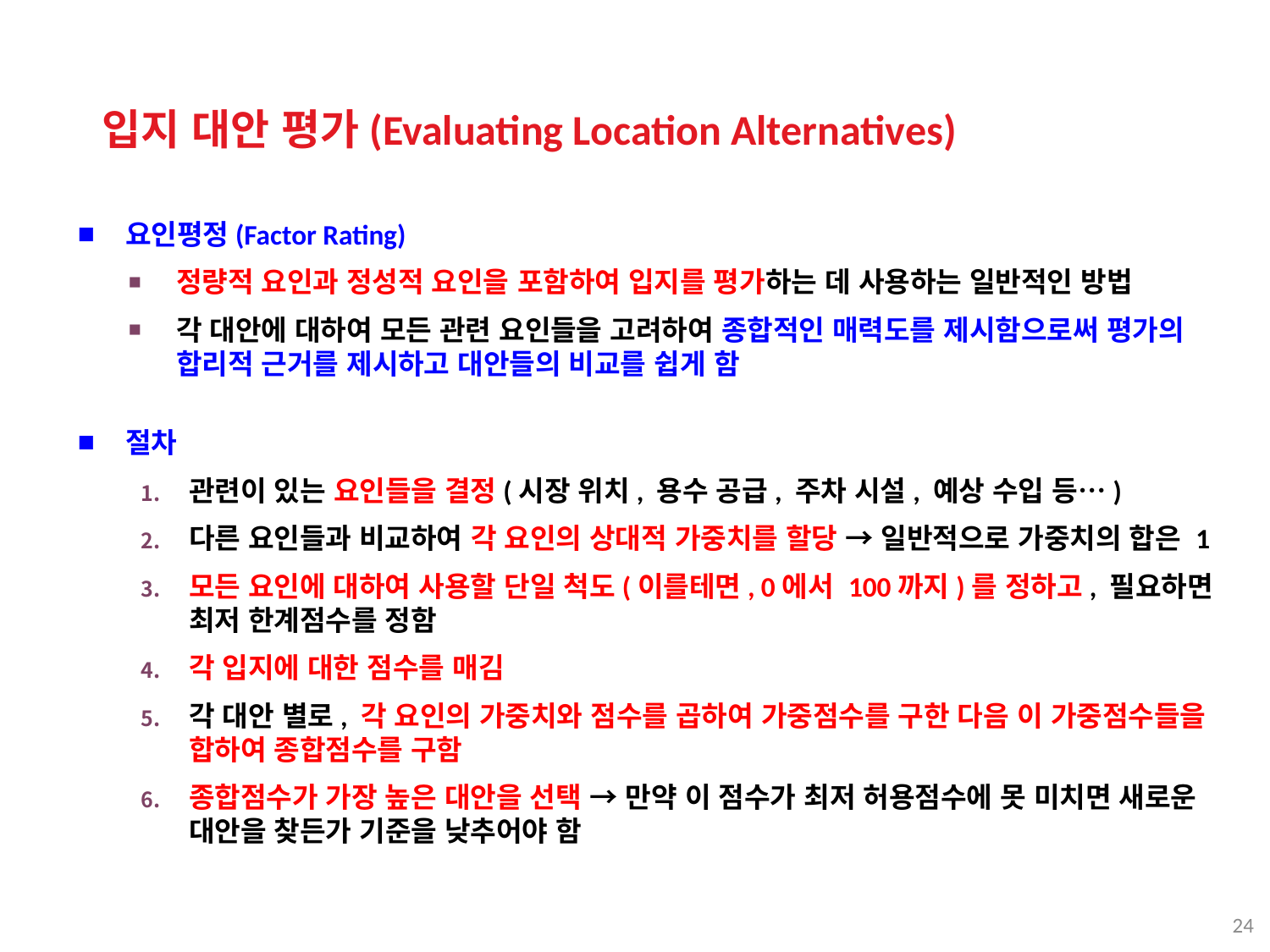

입지 대안 평가(Evaluating Location Alternatives)
요인평정(Factor Rating)
정량적 요인과 정성적 요인을 포함하여 입지를 평가하는 데 사용하는 일반적인 방법
각 대안에 대하여 모든 관련 요인들을 고려하여 종합적인 매력도를 제시함으로써 평가의 합리적 근거를 제시하고 대안들의 비교를 쉽게 함

절차
관련이 있는 요인들을 결정(시장 위치, 용수 공급, 주차 시설, 예상 수입 등…)
다른 요인들과 비교하여 각 요인의 상대적 가중치를 할당 → 일반적으로 가중치의 합은 1
모든 요인에 대하여 사용할 단일 척도(이를테면, 0에서 100까지)를 정하고, 필요하면 최저 한계점수를 정함
각 입지에 대한 점수를 매김
각 대안 별로, 각 요인의 가중치와 점수를 곱하여 가중점수를 구한 다음 이 가중점수들을 합하여 종합점수를 구함
종합점수가 가장 높은 대안을 선택 → 만약 이 점수가 최저 허용점수에 못 미치면 새로운 대안을 찾든가 기준을 낮추어야 함

24